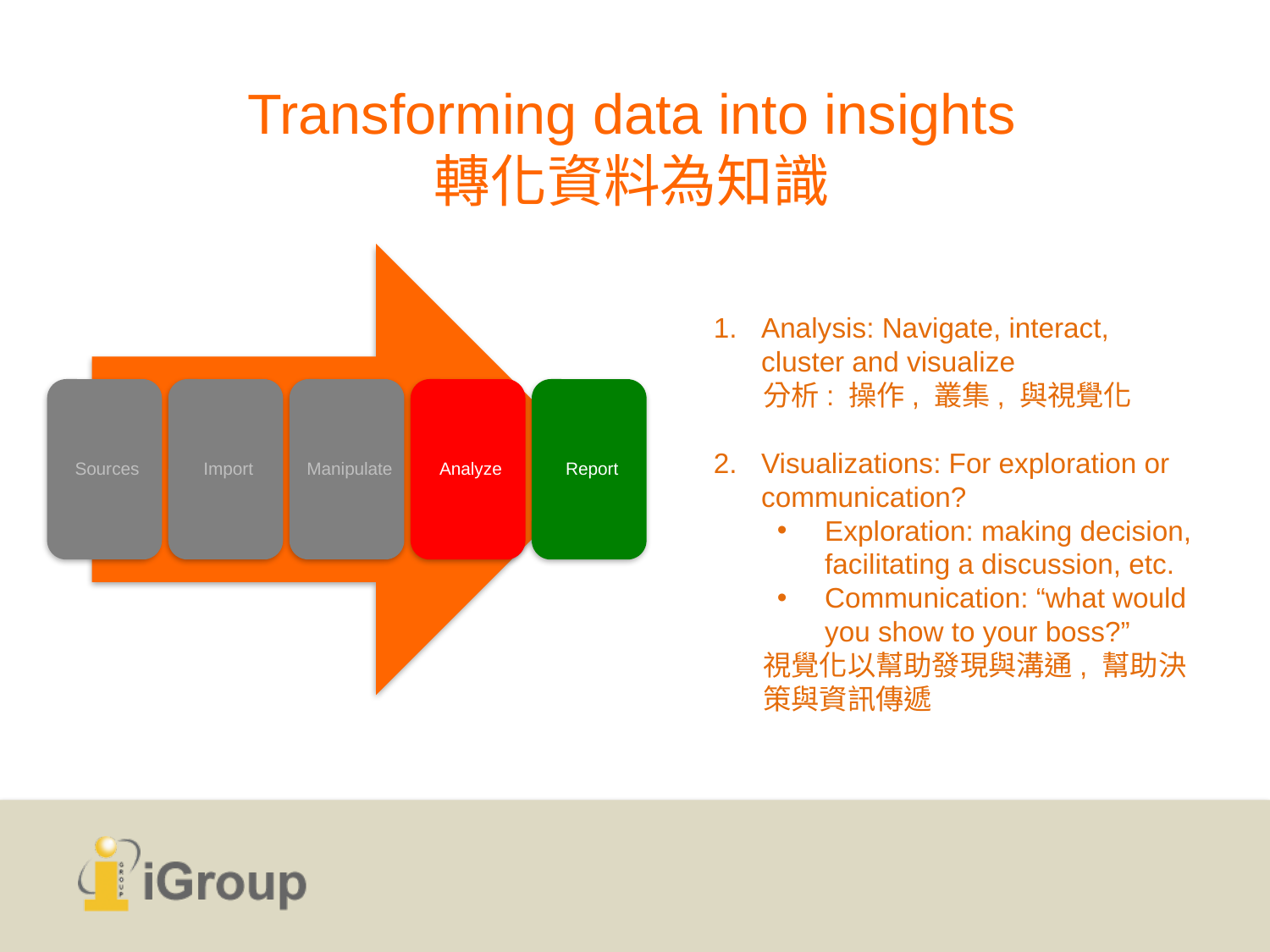

Transforming data into insights
轉化資料為知識
Sources
Import
Manipulate
Analyze
Report
Analysis: Navigate, interact, cluster and visualize
分析: 操作, 叢集, 與視覺化

Visualizations: For exploration or communication?
Exploration: making decision, facilitating a discussion, etc.
Communication: “what would you show to your boss?”
視覺化以幫助發現與溝通, 幫助決策與資訊傳遞